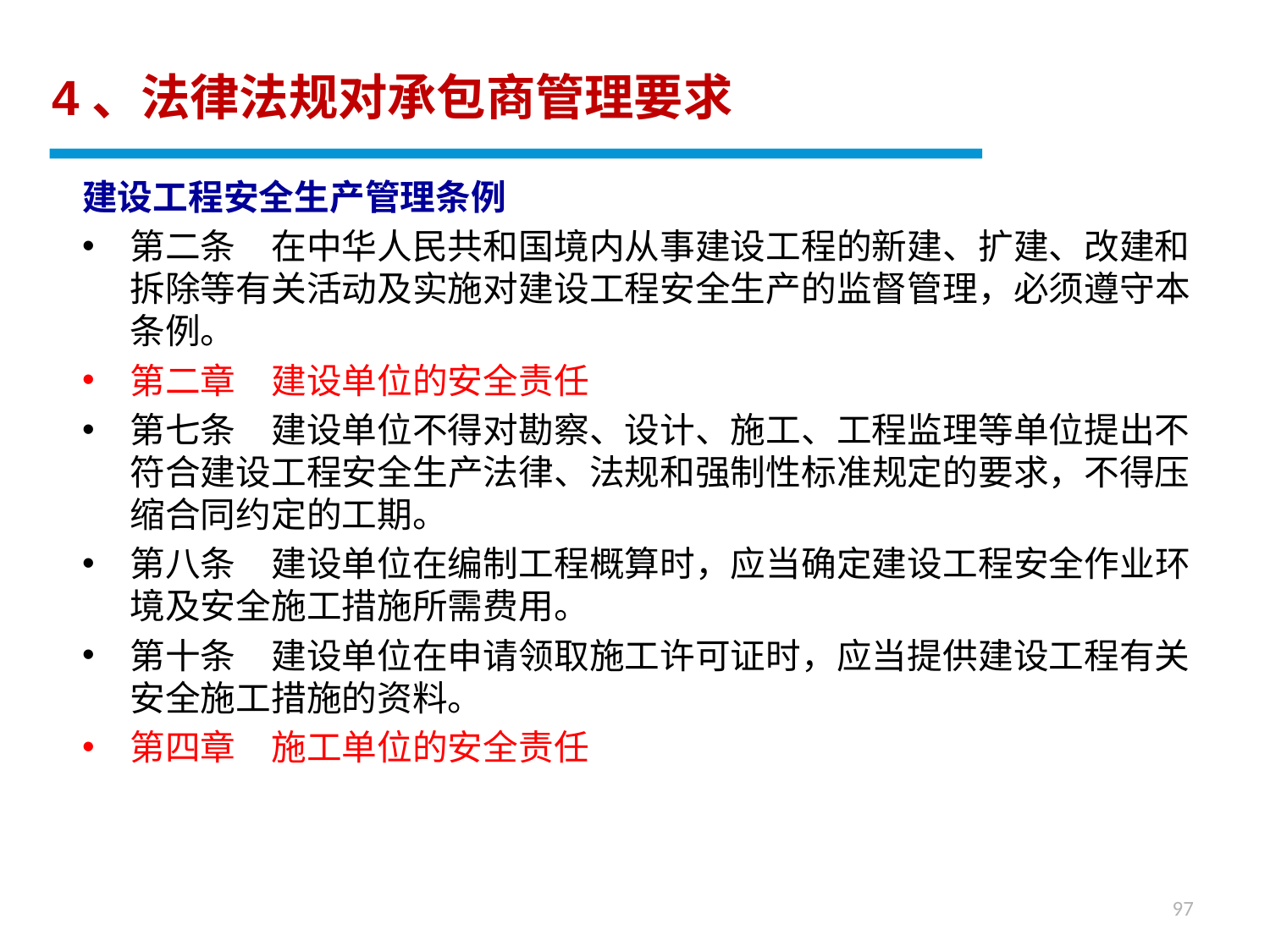

4、法律法规对承包商管理要求
建设工程安全生产管理条例
第二条　在中华人民共和国境内从事建设工程的新建、扩建、改建和拆除等有关活动及实施对建设工程安全生产的监督管理，必须遵守本条例。
第二章　建设单位的安全责任
第七条　建设单位不得对勘察、设计、施工、工程监理等单位提出不符合建设工程安全生产法律、法规和强制性标准规定的要求，不得压缩合同约定的工期。
第八条　建设单位在编制工程概算时，应当确定建设工程安全作业环境及安全施工措施所需费用。
第十条　建设单位在申请领取施工许可证时，应当提供建设工程有关安全施工措施的资料。
第四章　施工单位的安全责任

97